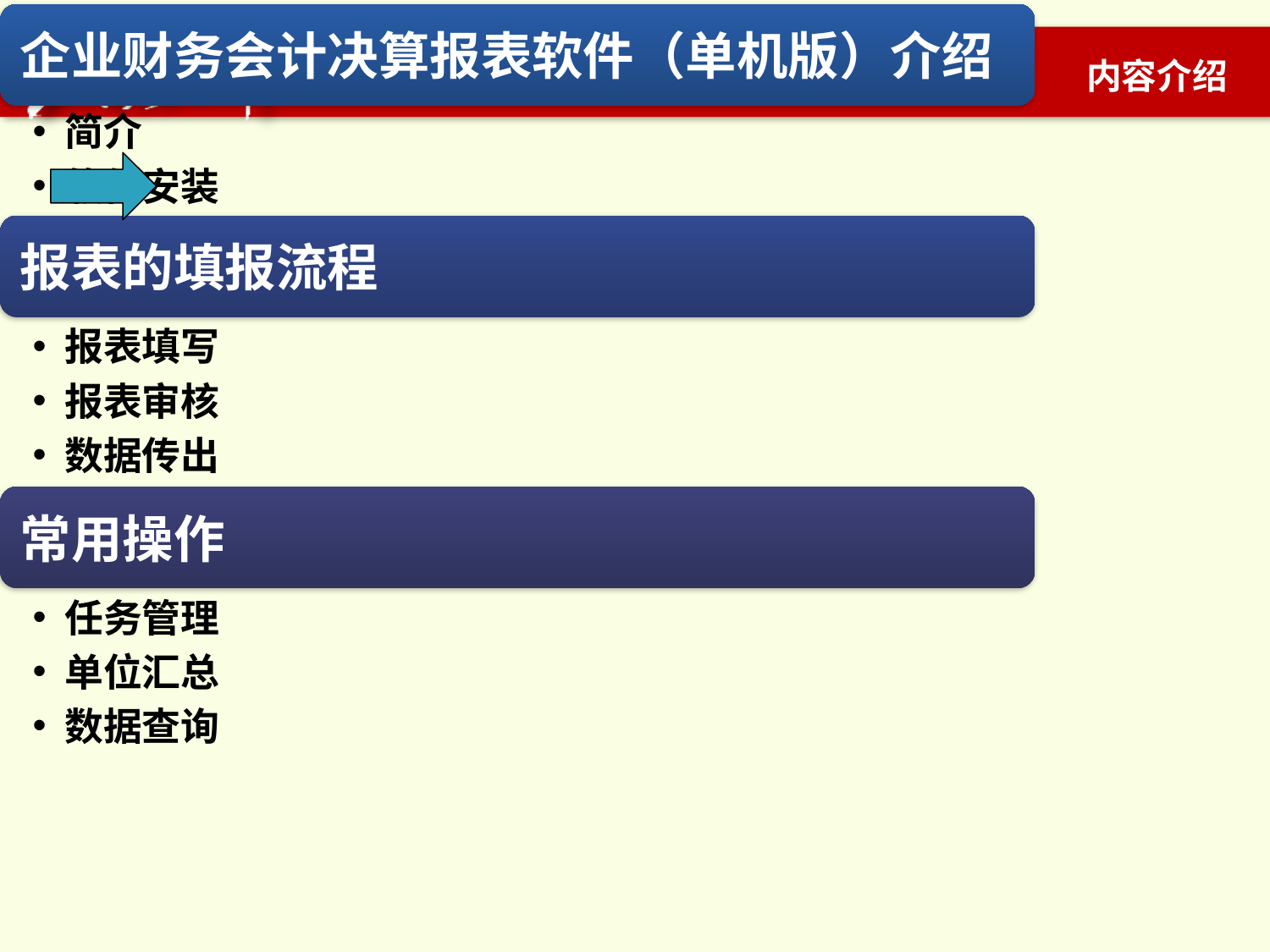

内容介绍
企业财务会计决算报表软件（单机版）介绍
简介
软件安装
报表的填报流程
报表填写
报表审核
数据传出
常用操作
任务管理
单位汇总
数据查询

2